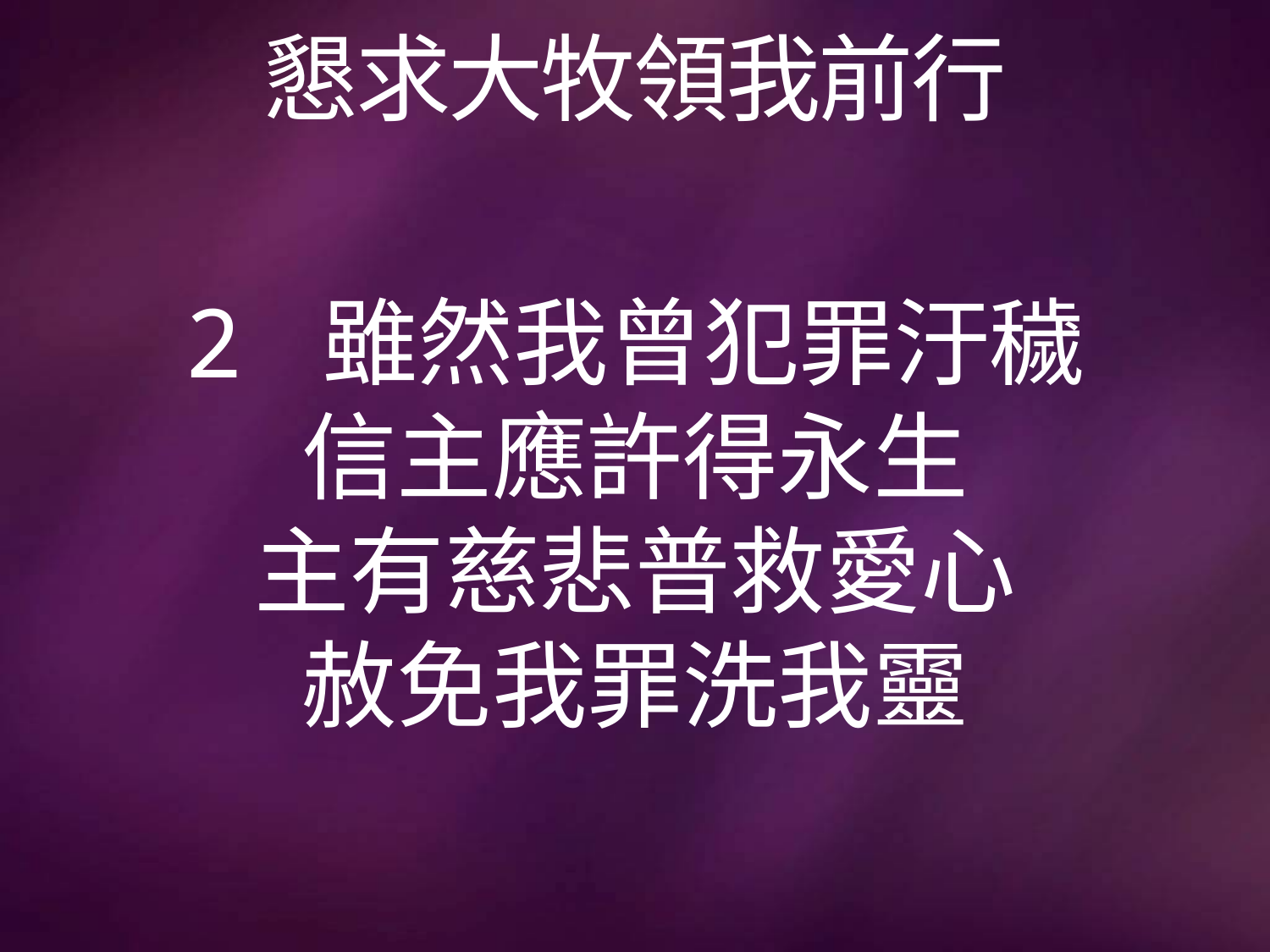

# 懇求大牧領我前行
2 雖然我曾犯罪汙穢
信主應許得永生
主有慈悲普救愛心
赦免我罪洗我靈